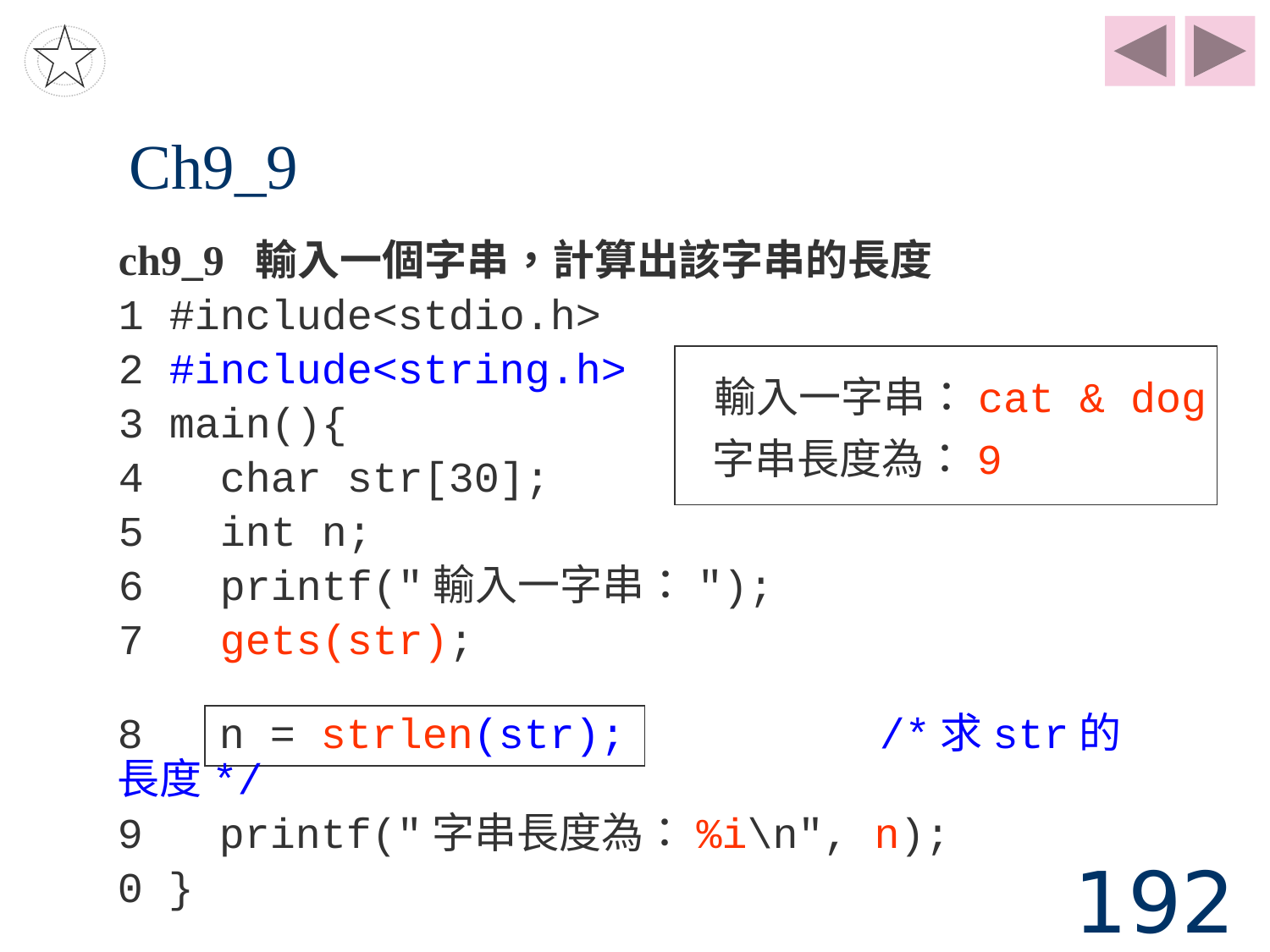

# Ch9_9
ch9_9  輸入一個字串，計算出該字串的長度
1 #include<stdio.h>
2 #include<string.h>
3 main(){
4   char str[30];
5   int n;
6   printf("輸入一字串：");
7   gets(str);
輸入一字串：cat & dog

字串長度為：9
8   n = strlen(str);		/*求str的長度*/
9   printf("字串長度為：%i\n", n);
0 }

192